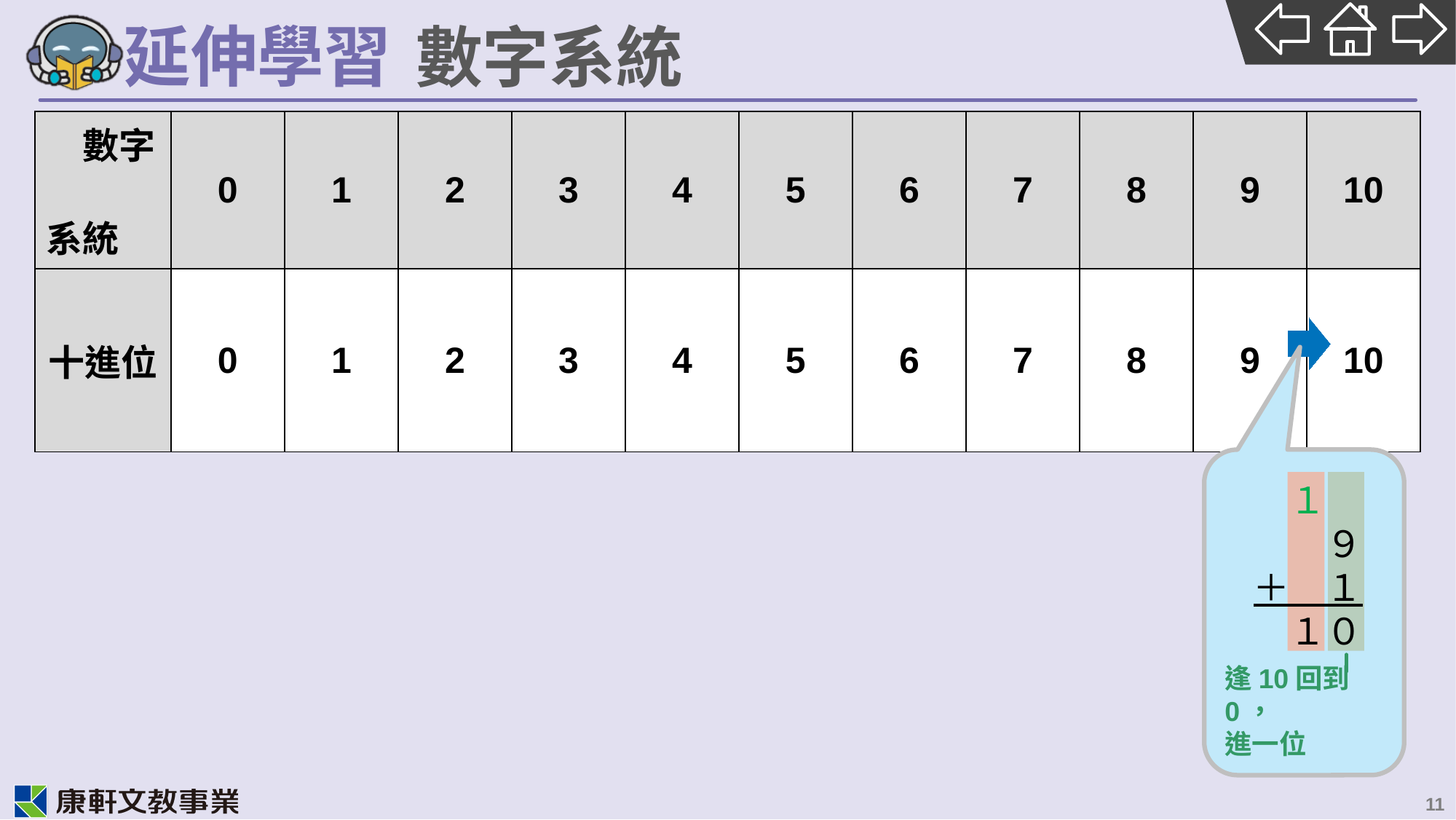

# 數字系統
| 數字 系統 | 0 | 1 | 2 | 3 | 4 | 5 | 6 | 7 | 8 | 9 | 10 |
| --- | --- | --- | --- | --- | --- | --- | --- | --- | --- | --- | --- |
| 十進位 | 0 | 1 | 2 | 3 | 4 | 5 | 6 | 7 | 8 | 9 | 10 |

逢10回到0，
進一位
　　１
　　　９
　＋　１
　　１０

11